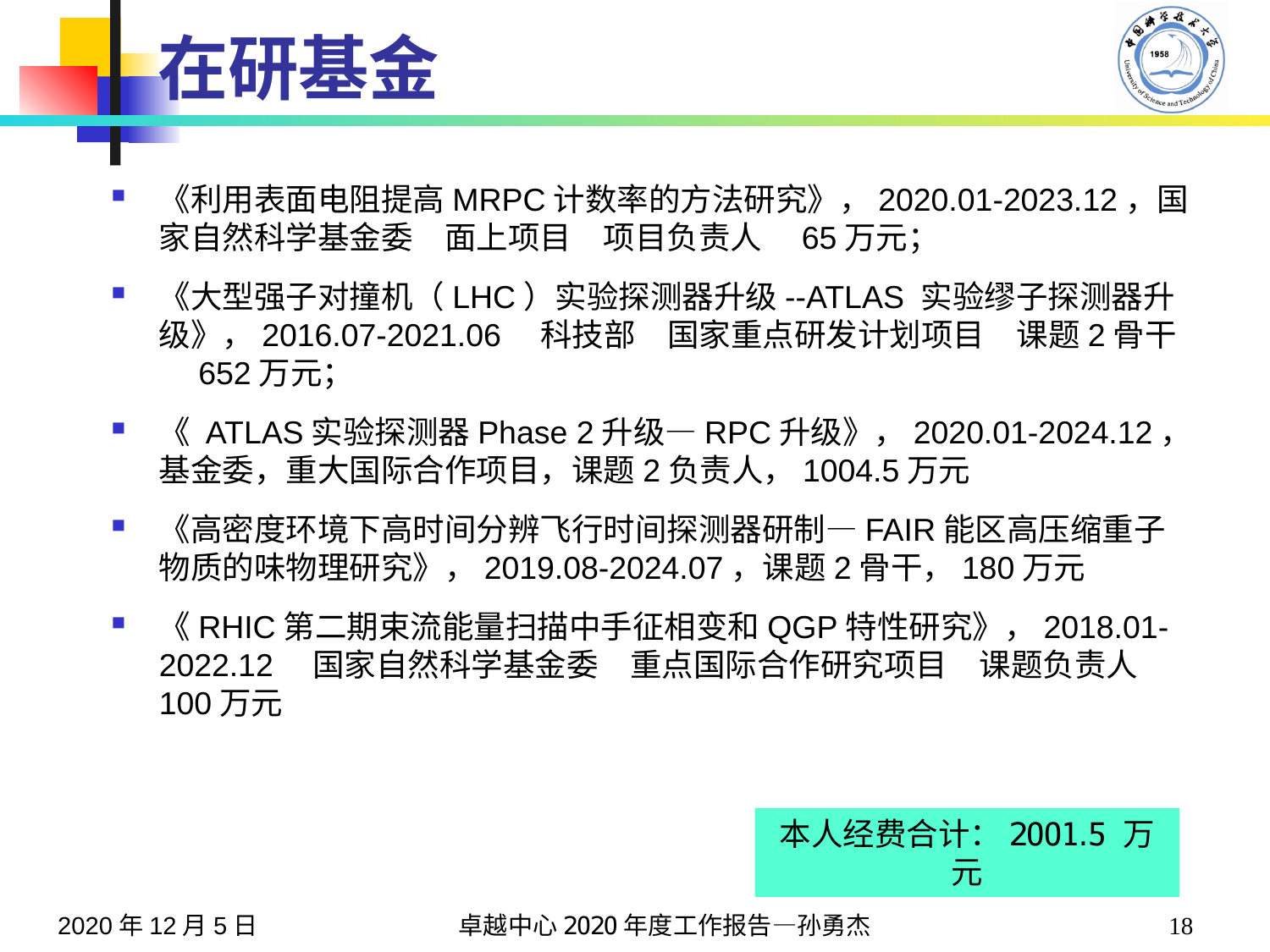

# 在研基金
《利用表面电阻提高MRPC计数率的方法研究》，2020.01-2023.12，国家自然科学基金委　面上项目　项目负责人　65万元；
《大型强子对撞机（LHC）实验探测器升级--ATLAS 实验缪子探测器升级》，2016.07-2021.06　科技部　国家重点研发计划项目　课题2骨干　652万元；
《 ATLAS实验探测器Phase 2升级—RPC升级》，2020.01-2024.12，基金委，重大国际合作项目，课题2负责人，1004.5万元
《高密度环境下高时间分辨飞行时间探测器研制—FAIR能区高压缩重子物质的味物理研究》，2019.08-2024.07，课题2骨干，180万元
《RHIC第二期束流能量扫描中手征相变和QGP特性研究》，2018.01-2022.12　国家自然科学基金委　重点国际合作研究项目　课题负责人　100万元
本人经费合计：2001.5 万元
2020年12月5日
卓越中心2020年度工作报告—孙勇杰
18